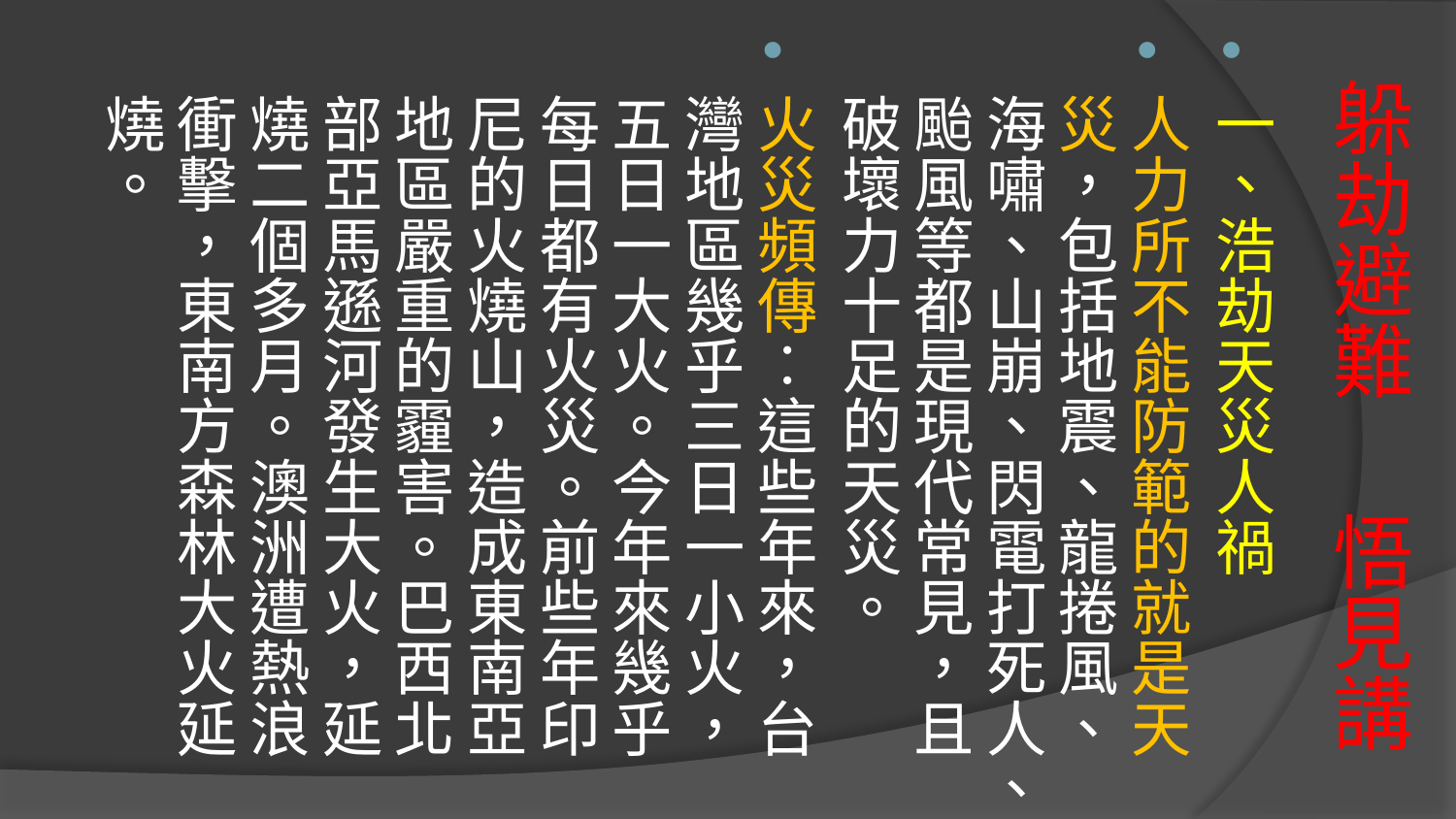

一、浩劫天災人禍
人力所不能防範的就是天災，包括地震、龍捲風、海嘯、山崩、閃電打死人、颱風等都是現代常見，且破壞力十足的天災。
火災頻傳︰這些年來，台灣地區幾乎三日一小火，五日一大火。今年來幾乎每日都有火災。前些年印尼的火燒山，造成東南亞地區嚴重的霾害。巴西北部亞馬遜河發生大火，延燒二個多月。澳洲遭熱浪衝擊，東南方森林大火延燒。
# 躲劫避難      悟見講